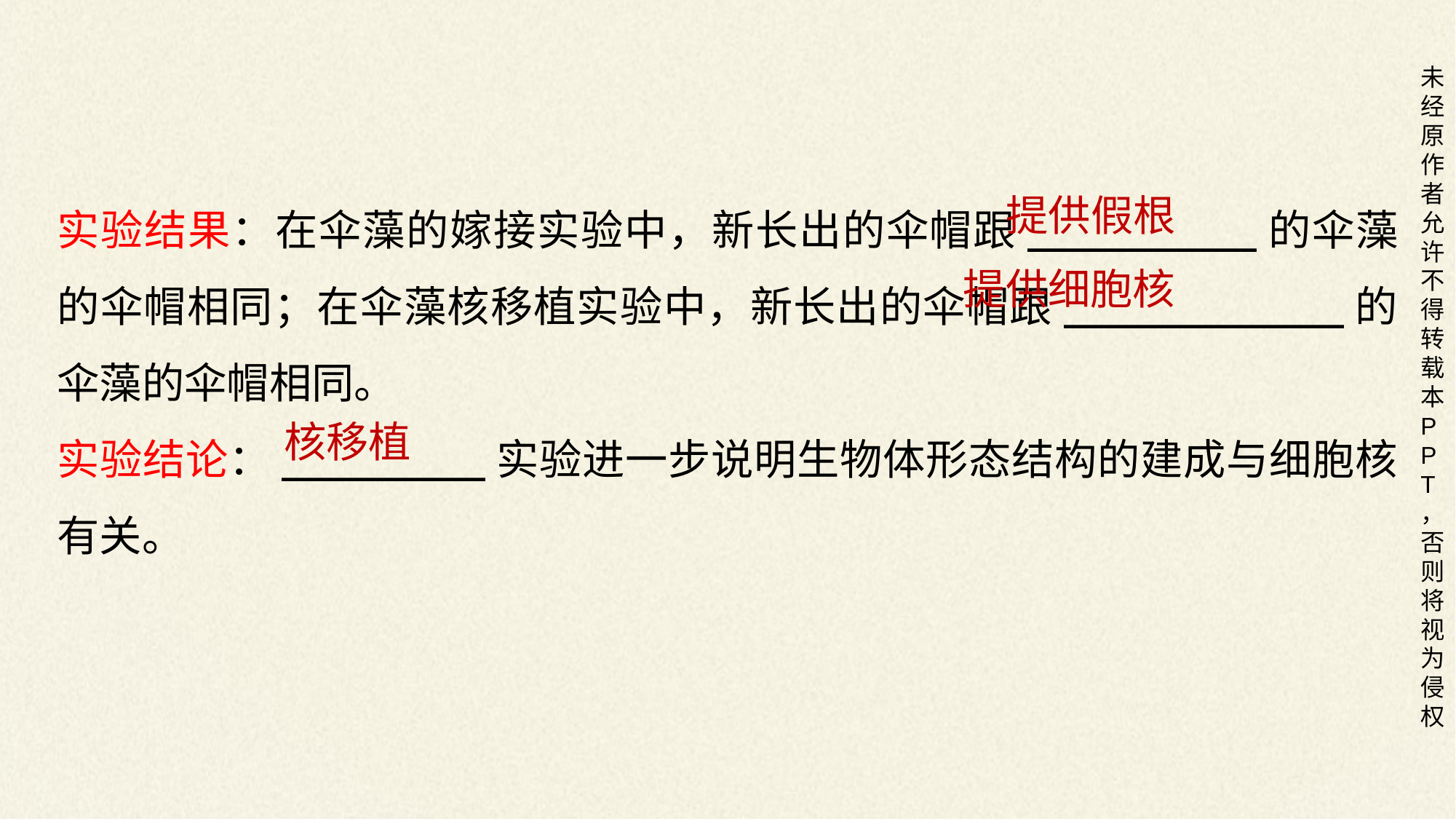

实验结果：在伞藻的嫁接实验中，新长出的伞帽跟_________的伞藻的伞帽相同；在伞藻核移植实验中，新长出的伞帽跟___________的伞藻的伞帽相同。
实验结论：________实验进一步说明生物体形态结构的建成与细胞核有关。
提供假根
提供细胞核
核移植